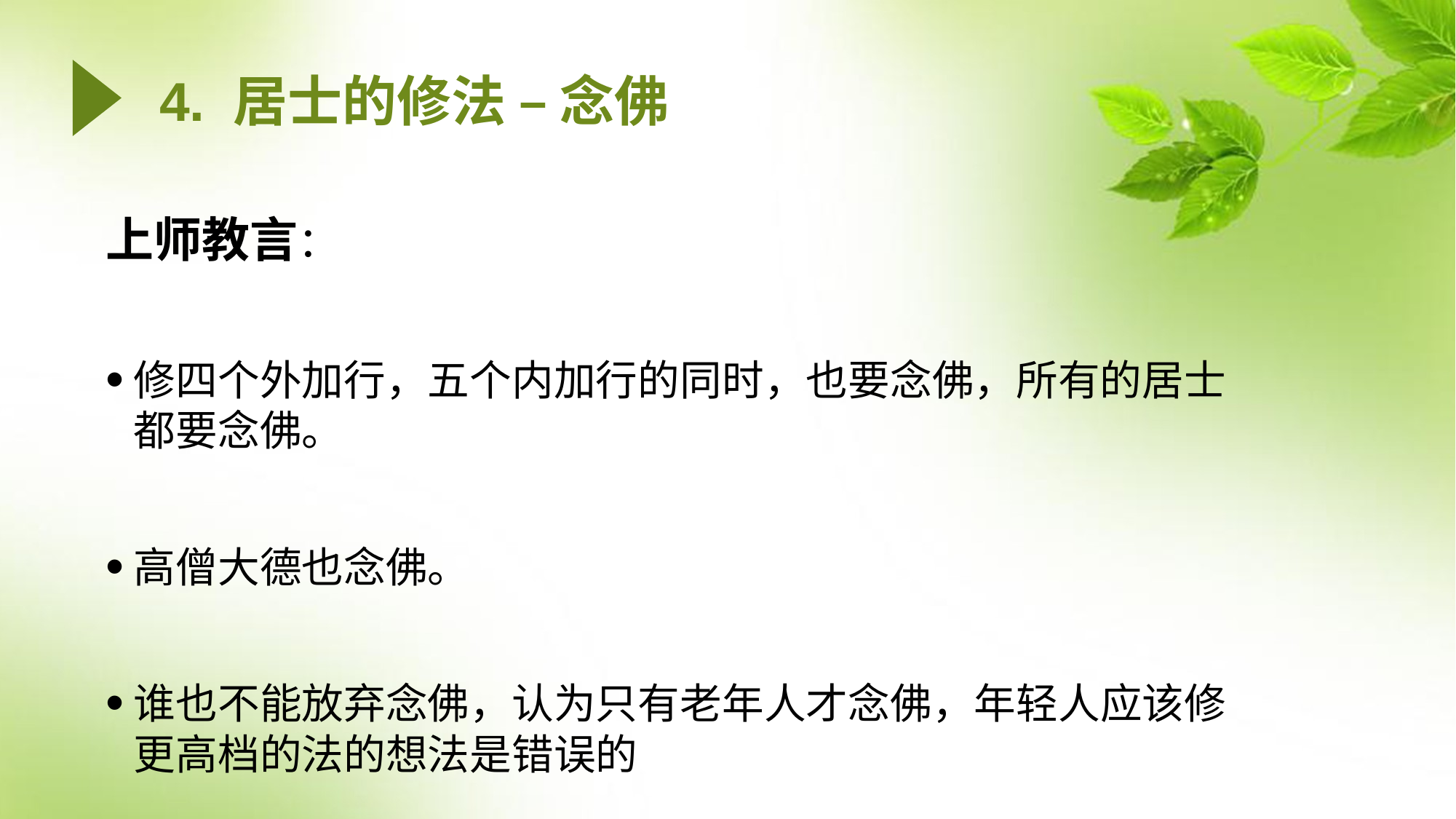

# 4. 居士的修法 – 念佛
上师教言：

修四个外加行，五个内加行的同时，也要念佛，所有的居士都要念佛。

高僧大德也念佛。

谁也不能放弃念佛，认为只有老年人才念佛，年轻人应该修更高档的法的想法是错误的